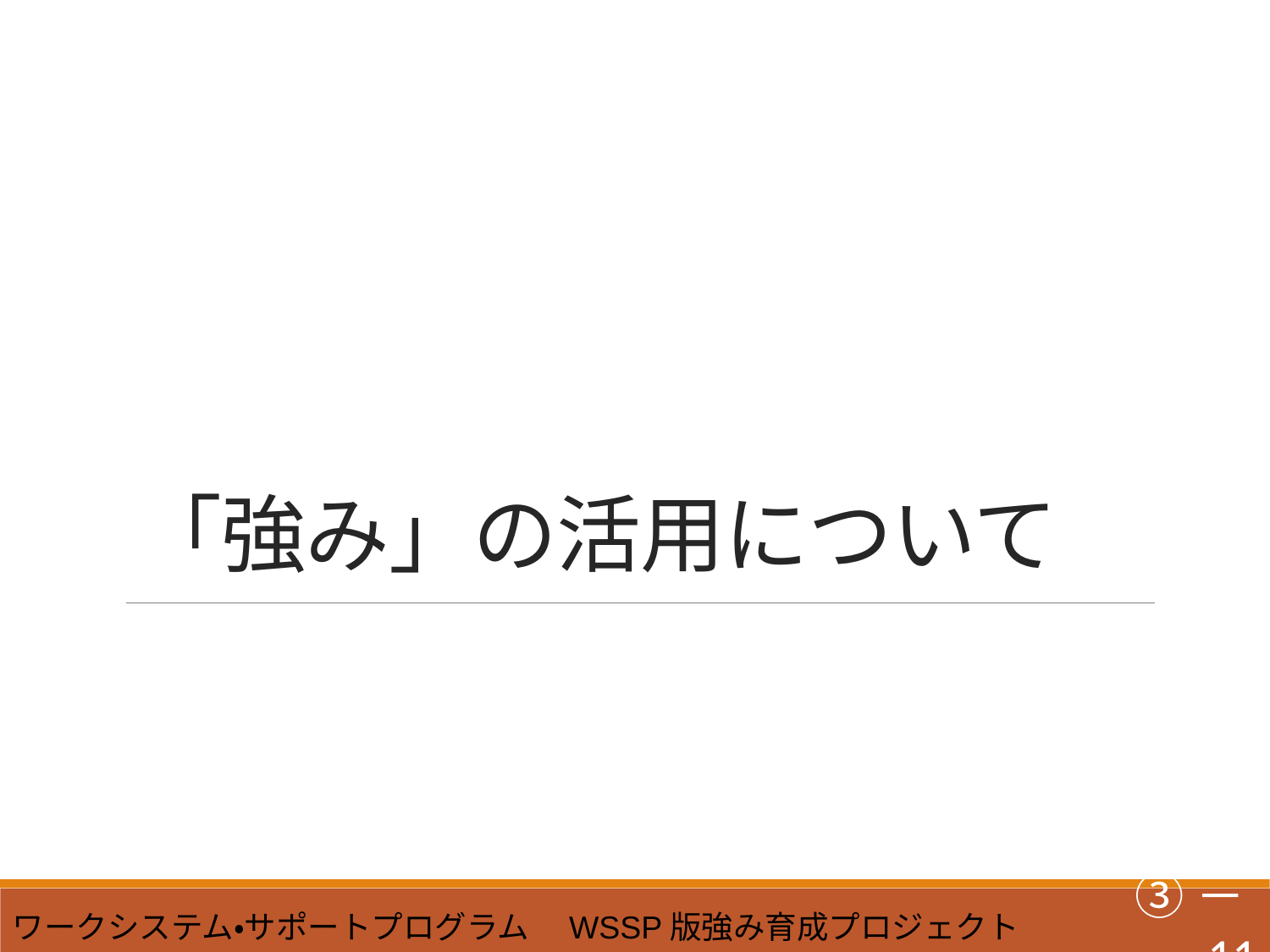

# 「強み」の活用について
③－11
ワークシステム・サポートプログラム　WSSP版強み育成プロジェクト